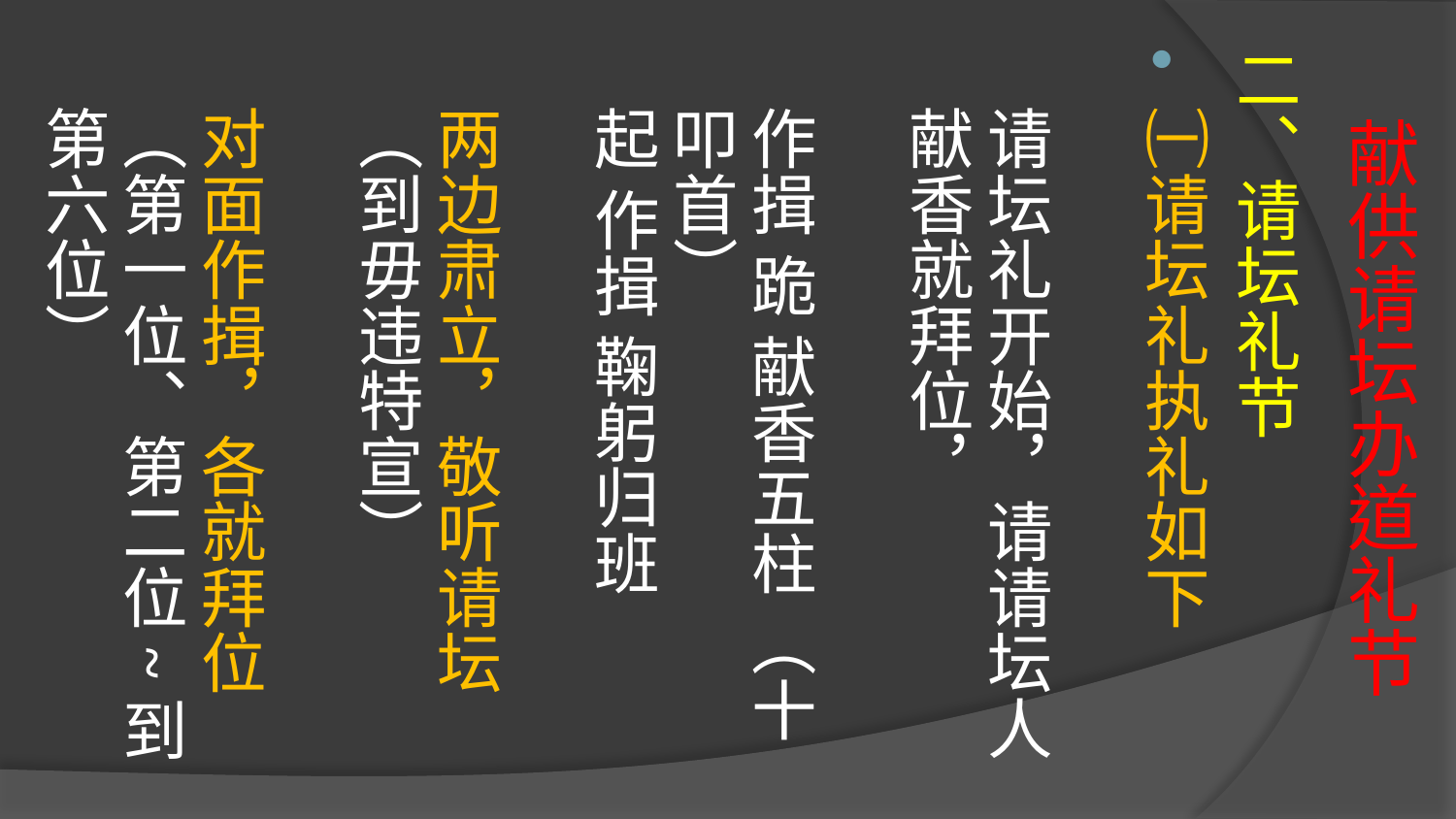

# 献供请坛办道礼节
二、请坛礼节
㈠请坛礼执礼如下
请坛礼开始，请请坛人献香就拜位，
作揖 跪 献香五柱 （十叩首）
起 作揖 鞠躬归班
两边肃立，敬听请坛（到毋违特宣）
对面作揖，各就拜位（第一位、第二位~到第六位）